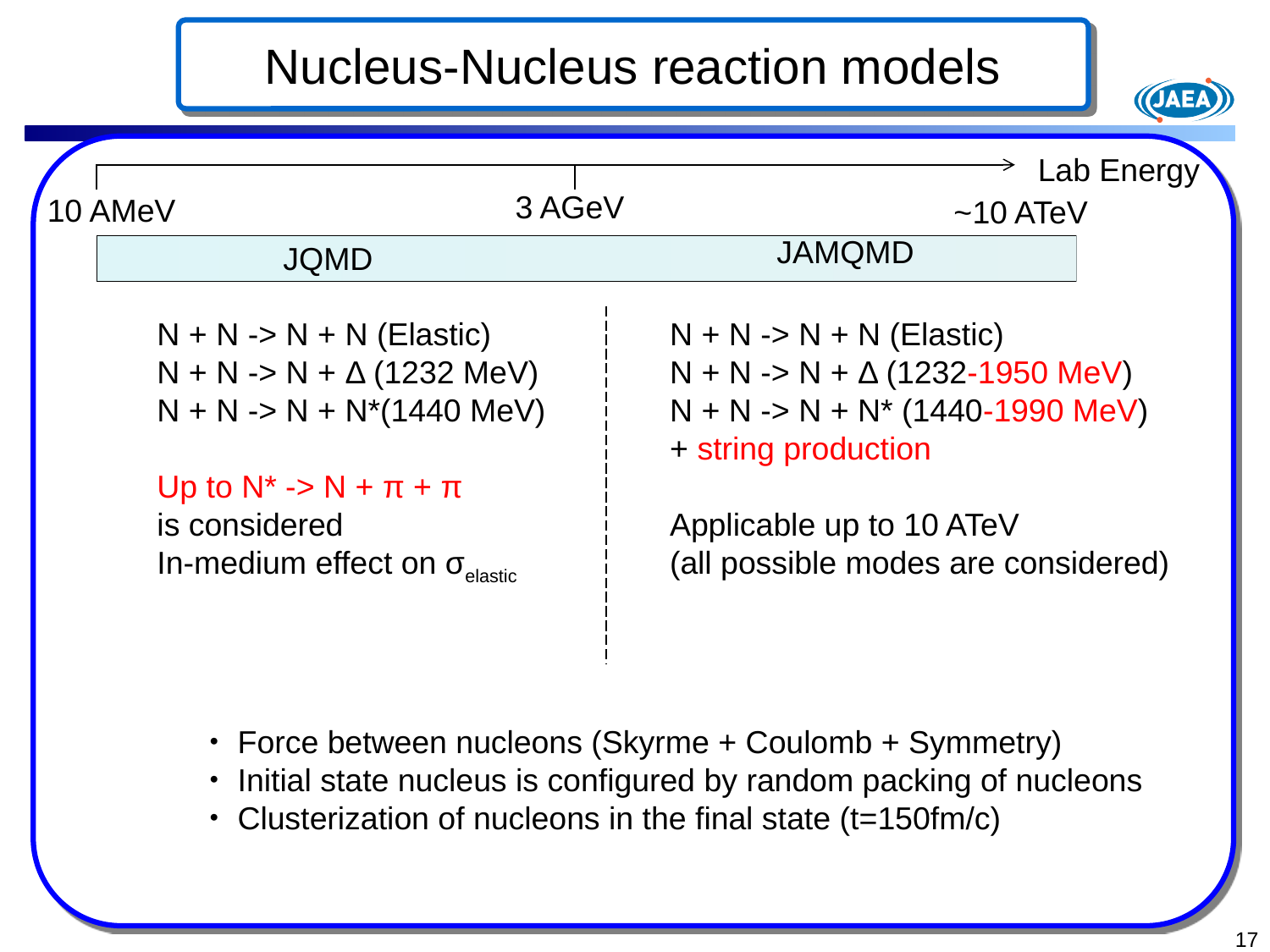

Nucleus-Nucleus reaction models

Lab Energy
3 AGeV
10 AMeV
~10 ATeV
JAMQMD
JQMD
N + N -> N + N (Elastic)
N + N -> N + Δ (1232 MeV)
N + N -> N + N*(1440 MeV)

Up to N* -> N + π + π
is considered
In-medium effect on σelastic
N + N -> N + N (Elastic)
N + N -> N + Δ (1232-1950 MeV)
N + N -> N + N* (1440-1990 MeV)
+ string production

Applicable up to 10 ATeV
(all possible modes are considered)
・Force between nucleons (Skyrme + Coulomb + Symmetry)
・Initial state nucleus is configured by random packing of nucleons
・Clusterization of nucleons in the final state (t=150fm/c)
17